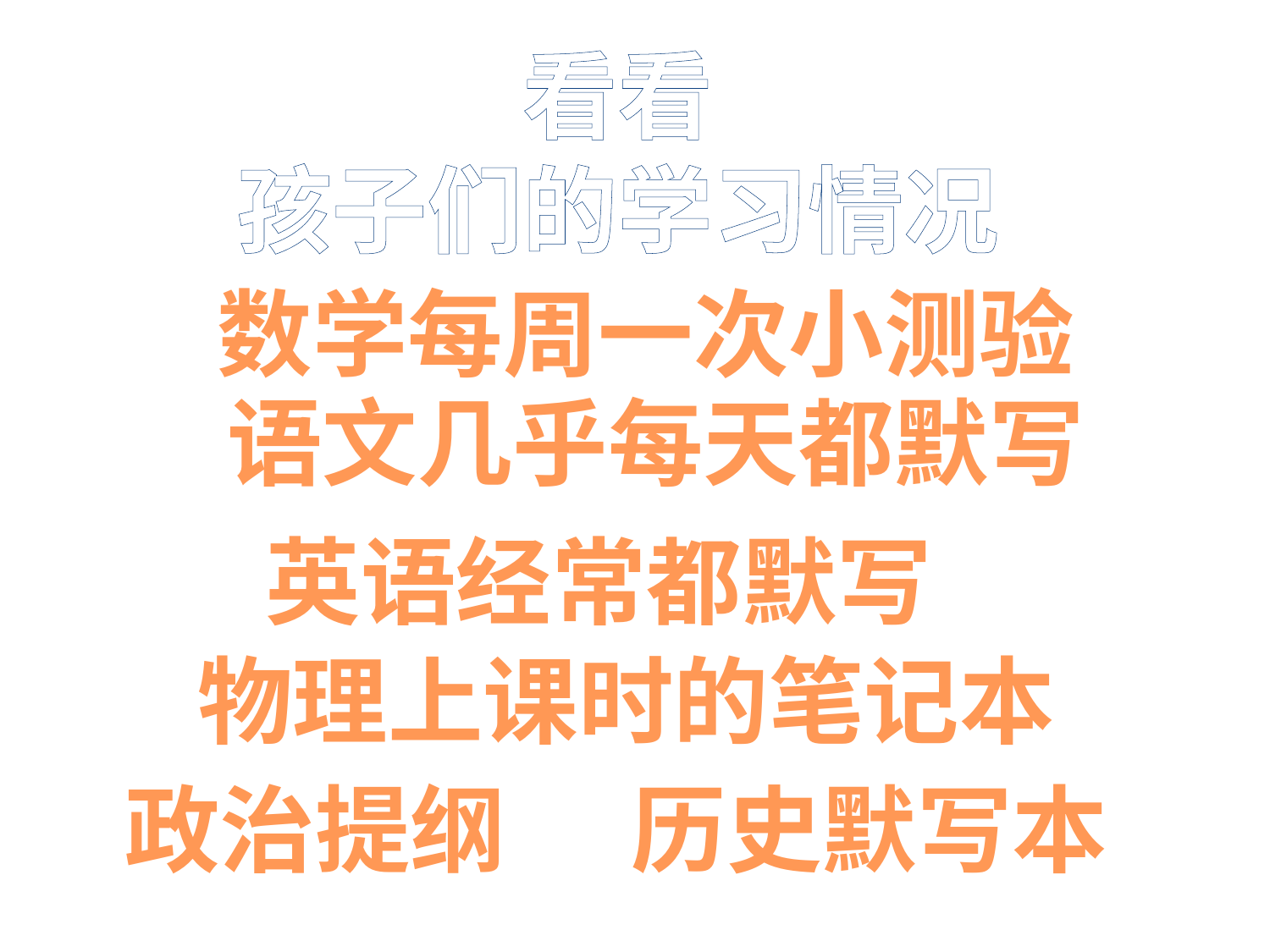

看看
孩子们的学习情况
数学每周一次小测验
语文几乎每天都默写
英语经常都默写
物理上课时的笔记本
政治提纲
历史默写本